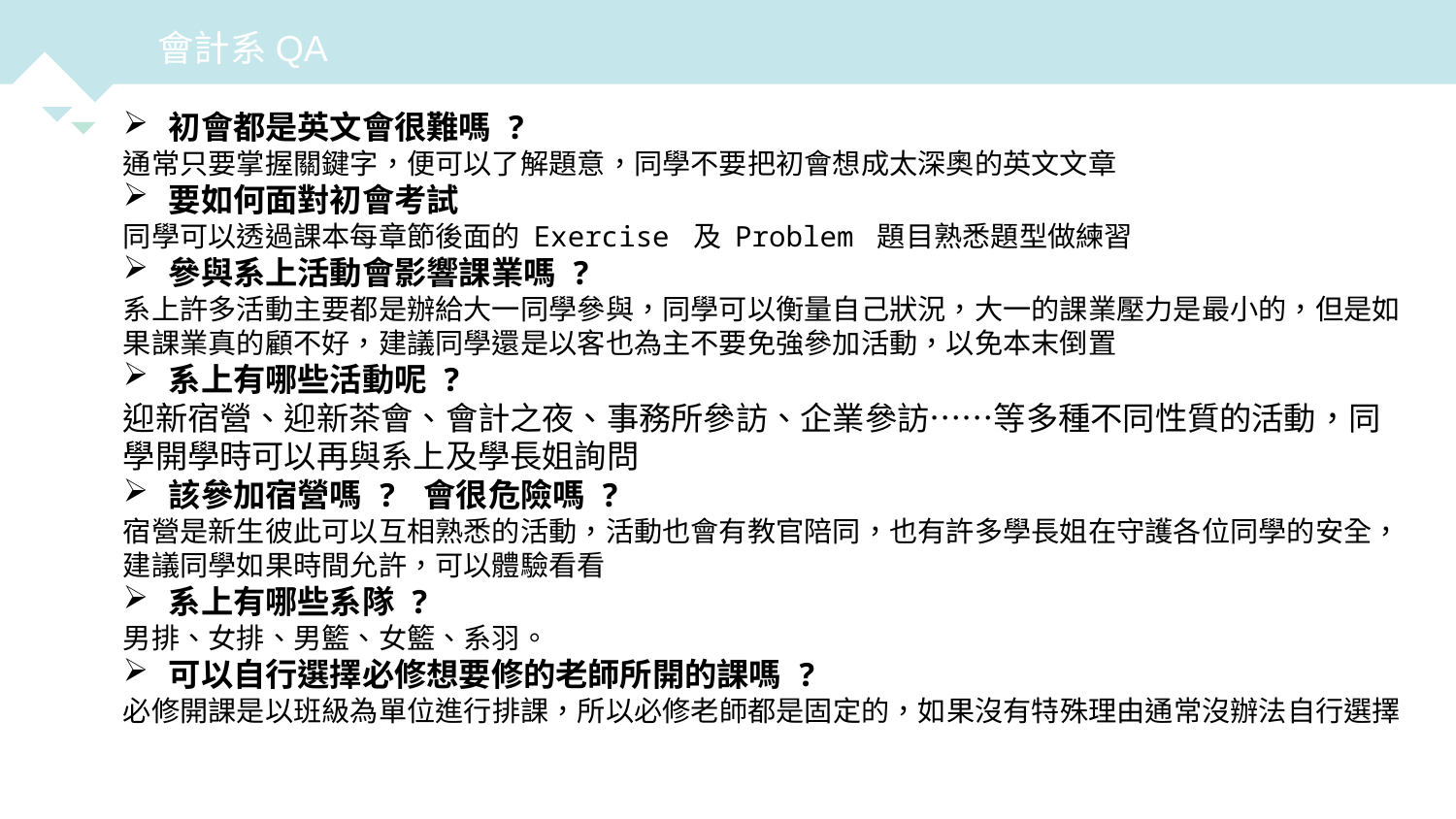

會計系QA
初會都是英文會很難嗎 ?
通常只要掌握關鍵字，便可以了解題意，同學不要把初會想成太深奧的英文文章
要如何面對初會考試
同學可以透過課本每章節後面的 Exercise 及 Problem 題目熟悉題型做練習
參與系上活動會影響課業嗎 ?
系上許多活動主要都是辦給大一同學參與，同學可以衡量自己狀況，大一的課業壓力是最小的，但是如果課業真的顧不好，建議同學還是以客也為主不要免強參加活動，以免本末倒置
系上有哪些活動呢 ?
迎新宿營、迎新茶會、會計之夜、事務所參訪、企業參訪……等多種不同性質的活動，同學開學時可以再與系上及學長姐詢問
該參加宿營嗎 ? 會很危險嗎 ?
宿營是新生彼此可以互相熟悉的活動，活動也會有教官陪同，也有許多學長姐在守護各位同學的安全，建議同學如果時間允許，可以體驗看看
系上有哪些系隊 ?
男排、女排、男籃、女籃、系羽。
可以自行選擇必修想要修的老師所開的課嗎 ?
必修開課是以班級為單位進行排課，所以必修老師都是固定的，如果沒有特殊理由通常沒辦法自行選擇